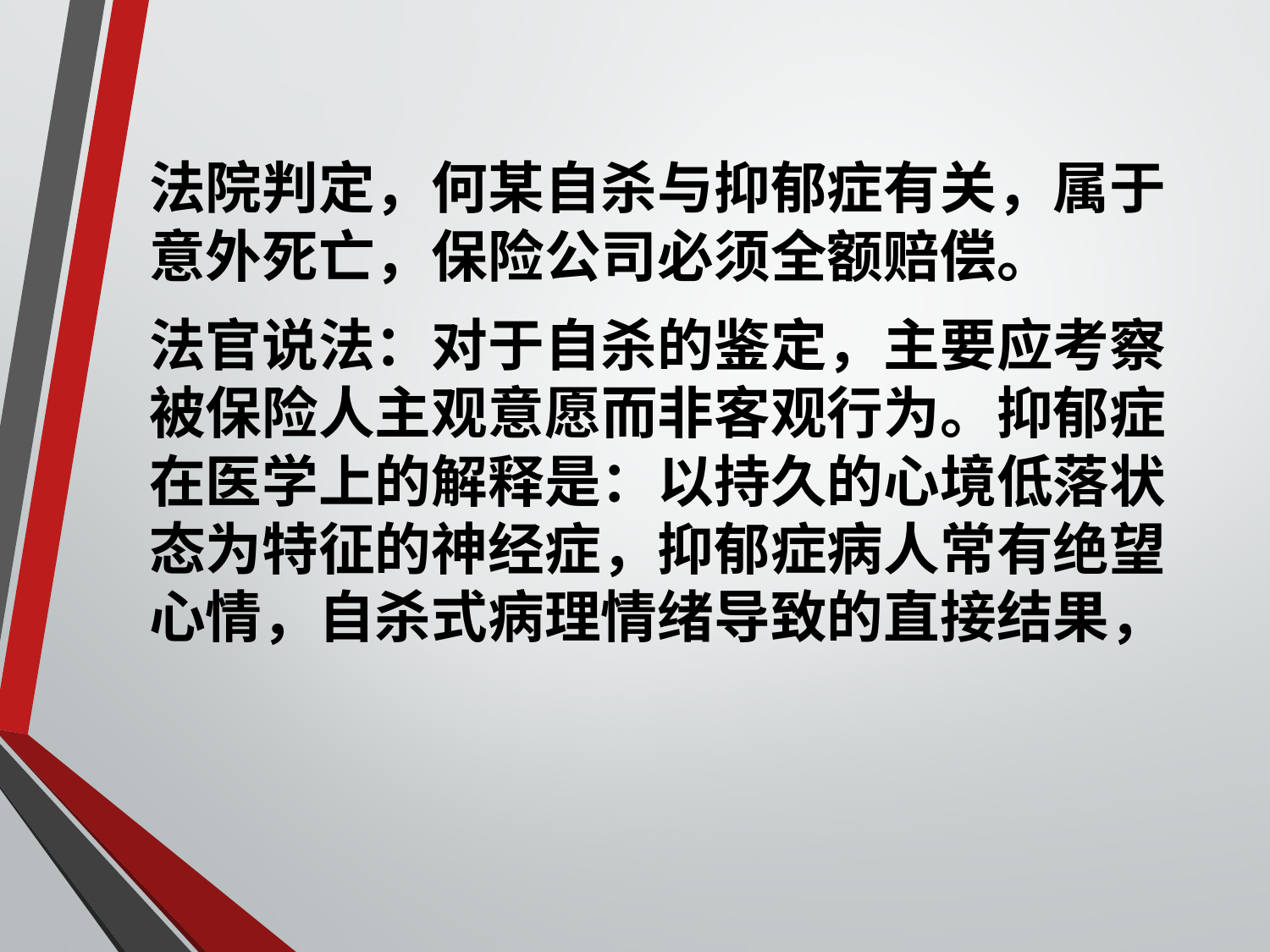

法院判定，何某自杀与抑郁症有关，属于意外死亡，保险公司必须全额赔偿。
法官说法：对于自杀的鉴定，主要应考察被保险人主观意愿而非客观行为。抑郁症在医学上的解释是：以持久的心境低落状态为特征的神经症，抑郁症病人常有绝望心情，自杀式病理情绪导致的直接结果，